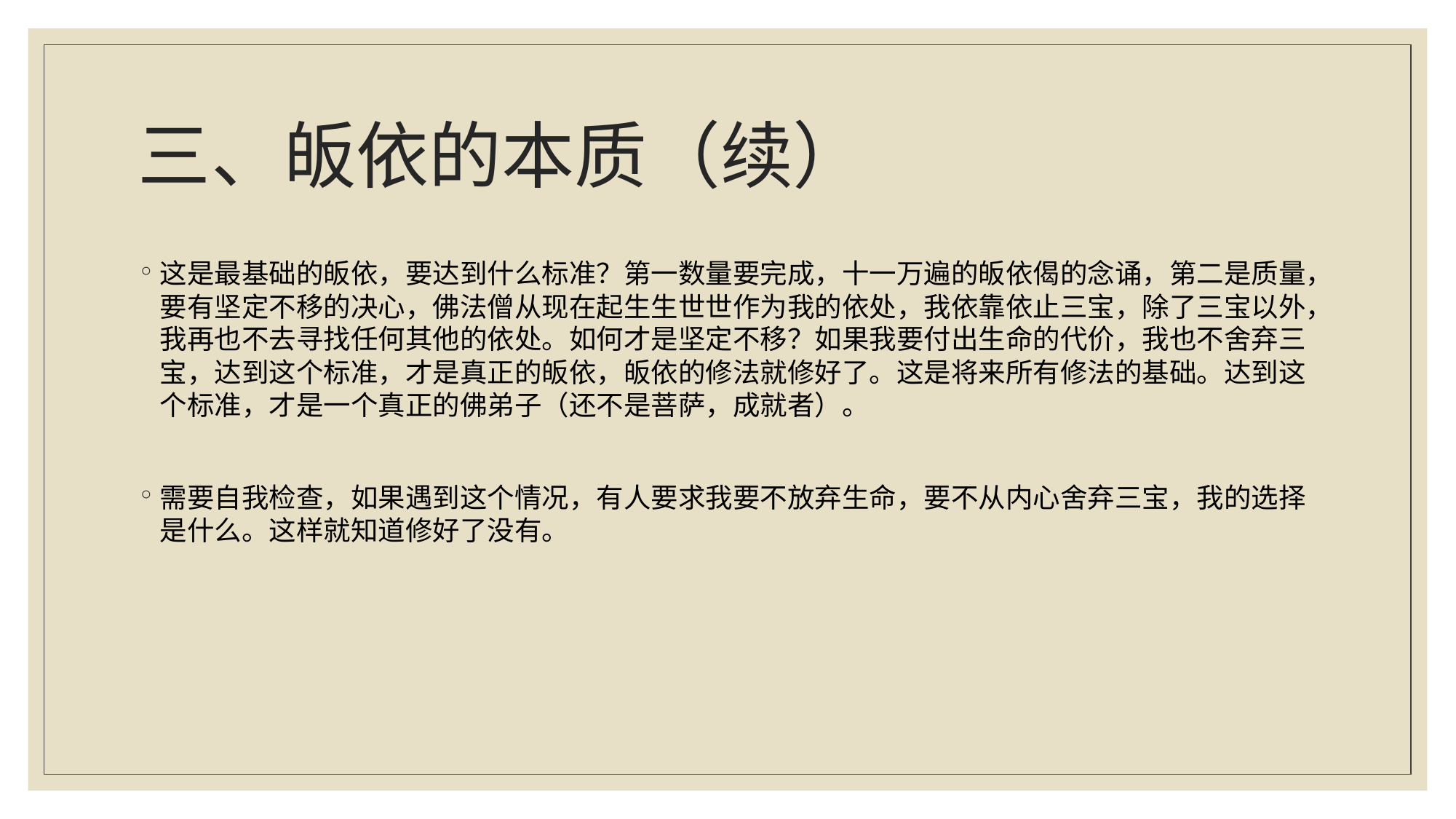

# 三、皈依的本质（续）
这是最基础的皈依，要达到什么标准？第一数量要完成，十一万遍的皈依偈的念诵，第二是质量，要有坚定不移的决心，佛法僧从现在起生生世世作为我的依处，我依靠依止三宝，除了三宝以外，我再也不去寻找任何其他的依处。如何才是坚定不移？如果我要付出生命的代价，我也不舍弃三宝，达到这个标准，才是真正的皈依，皈依的修法就修好了。这是将来所有修法的基础。达到这个标准，才是一个真正的佛弟子（还不是菩萨，成就者）。

需要自我检查，如果遇到这个情况，有人要求我要不放弃生命，要不从内心舍弃三宝，我的选择是什么。这样就知道修好了没有。